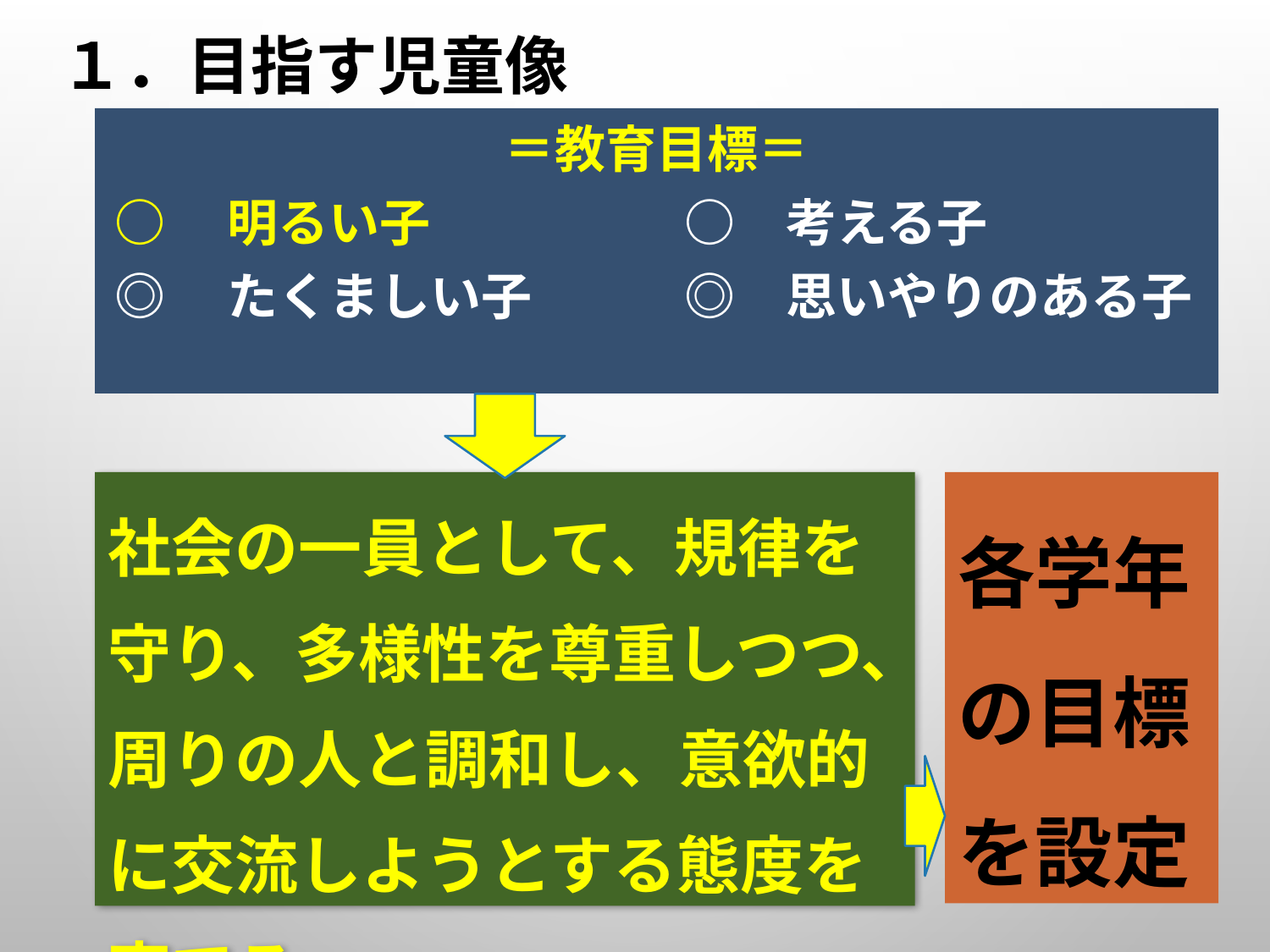

# １．目指す児童像
＝教育目標＝
○　明るい子　　　　　○　考える子
◎　たくましい子　　　◎　思いやりのある子

社会の一員として、規律を守り、多様性を尊重しつつ、周りの人と調和し、意欲的に交流しようとする態度を育てる。
各学年の目標を設定